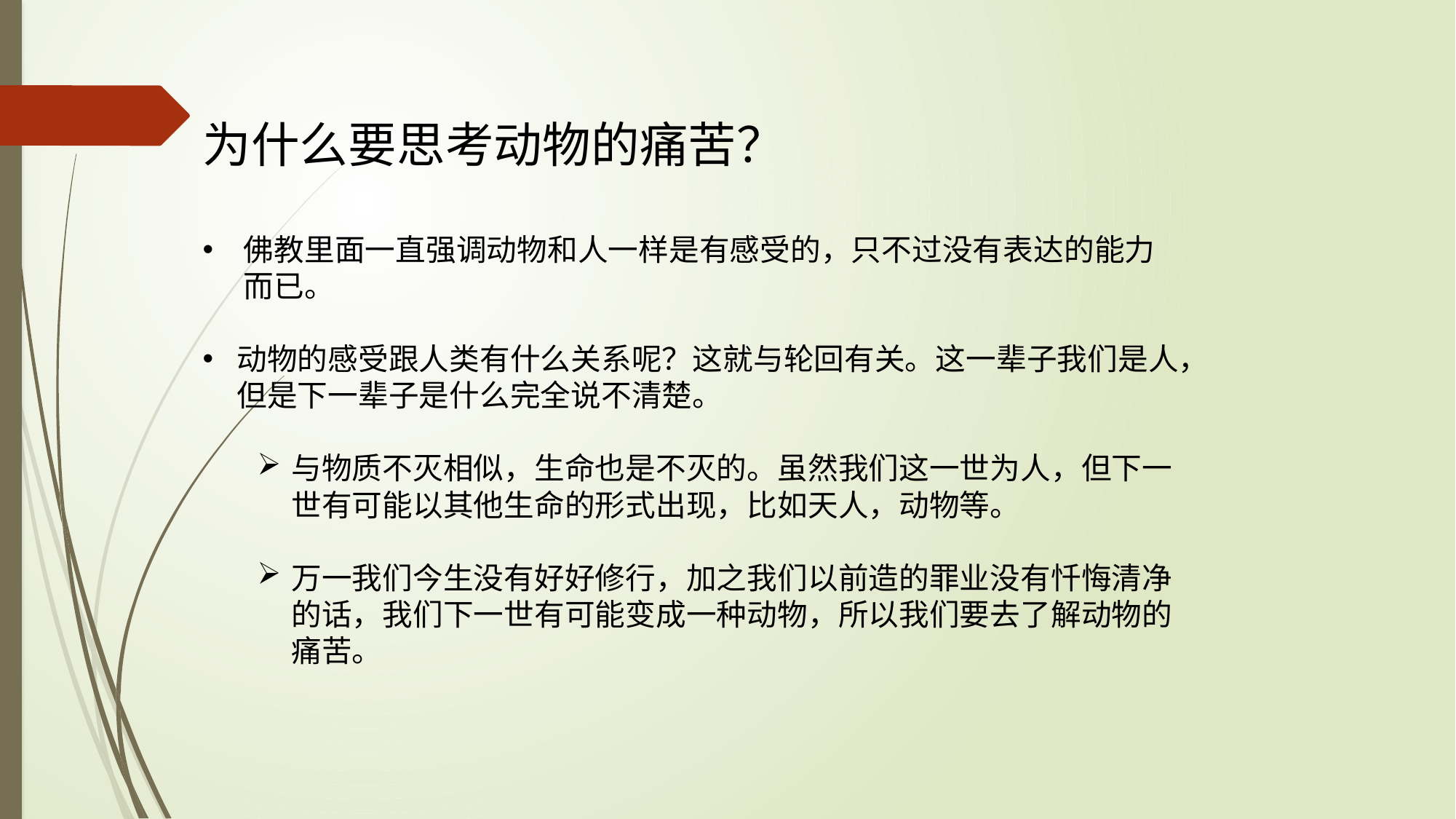

为什么要思考动物的痛苦？

佛教里面一直强调动物和人一样是有感受的，只不过没有表达的能力而已。

动物的感受跟人类有什么关系呢？这就与轮回有关。这一辈子我们是人，但是下一辈子是什么完全说不清楚。

与物质不灭相似，生命也是不灭的。虽然我们这一世为人，但下一世有可能以其他生命的形式出现，比如天人，动物等。

万一我们今生没有好好修行，加之我们以前造的罪业没有忏悔清净的话，我们下一世有可能变成一种动物，所以我们要去了解动物的痛苦。